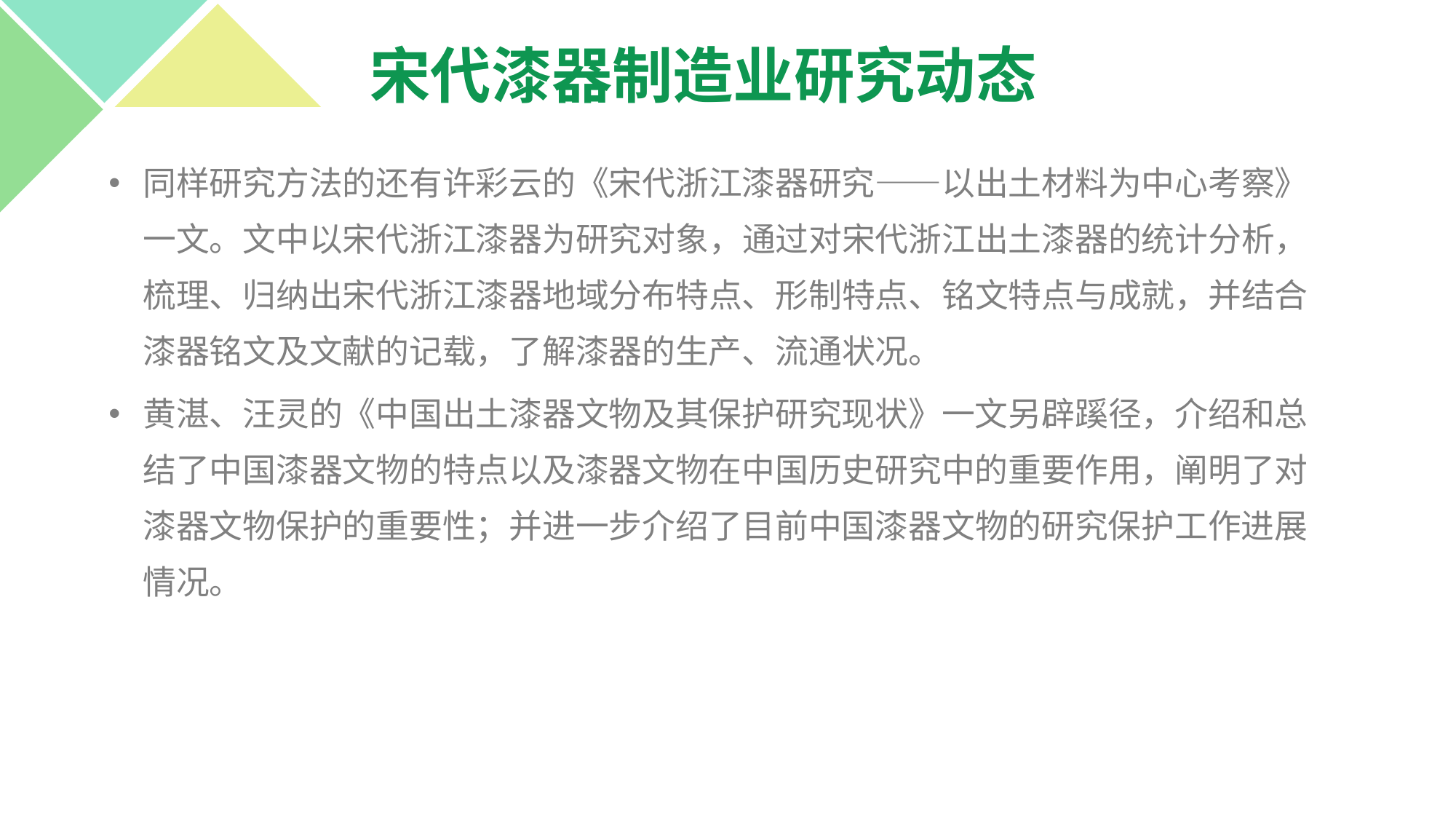

# 宋代漆器制造业研究动态
同样研究方法的还有许彩云的《宋代浙江漆器研究——以出土材料为中心考察》一文。文中以宋代浙江漆器为研究对象，通过对宋代浙江出土漆器的统计分析，梳理、归纳出宋代浙江漆器地域分布特点、形制特点、铭文特点与成就，并结合漆器铭文及文献的记载，了解漆器的生产、流通状况。
黄湛、汪灵的《中国出土漆器文物及其保护研究现状》一文另辟蹊径，介绍和总结了中国漆器文物的特点以及漆器文物在中国历史研究中的重要作用，阐明了对漆器文物保护的重要性；并进一步介绍了目前中国漆器文物的研究保护工作进展情况。